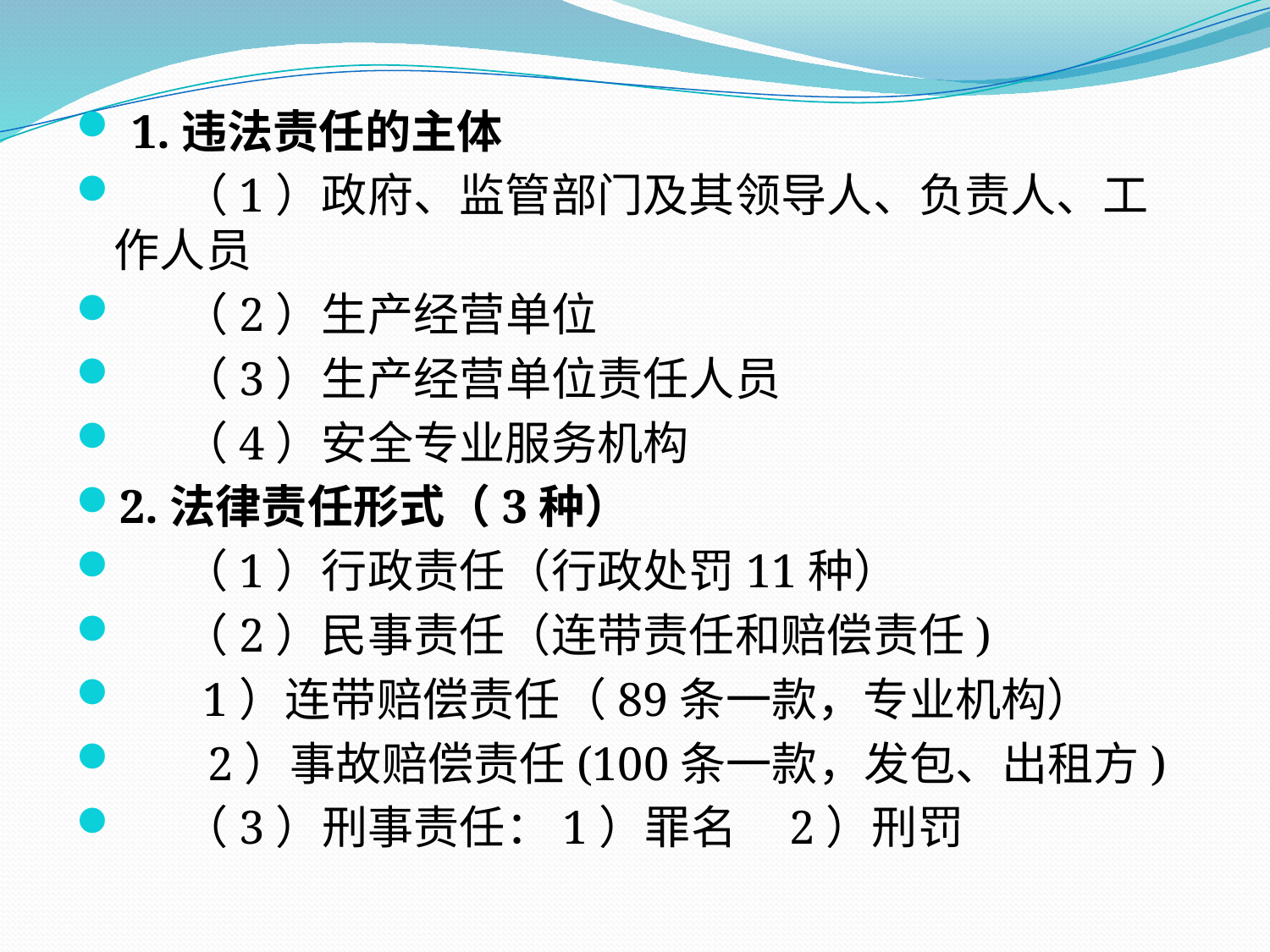

1.违法责任的主体
     （1）政府、监管部门及其领导人、负责人、工作人员
     （2）生产经营单位
     （3）生产经营单位责任人员
     （4）安全专业服务机构
2.法律责任形式（3种）
     （1）行政责任（行政处罚11种）
     （2）民事责任（连带责任和赔偿责任)
       1）连带赔偿责任（89条一款，专业机构）
　   2）事故赔偿责任(100条一款，发包、出租方)
     （3）刑事责任：1）罪名    2）刑罚